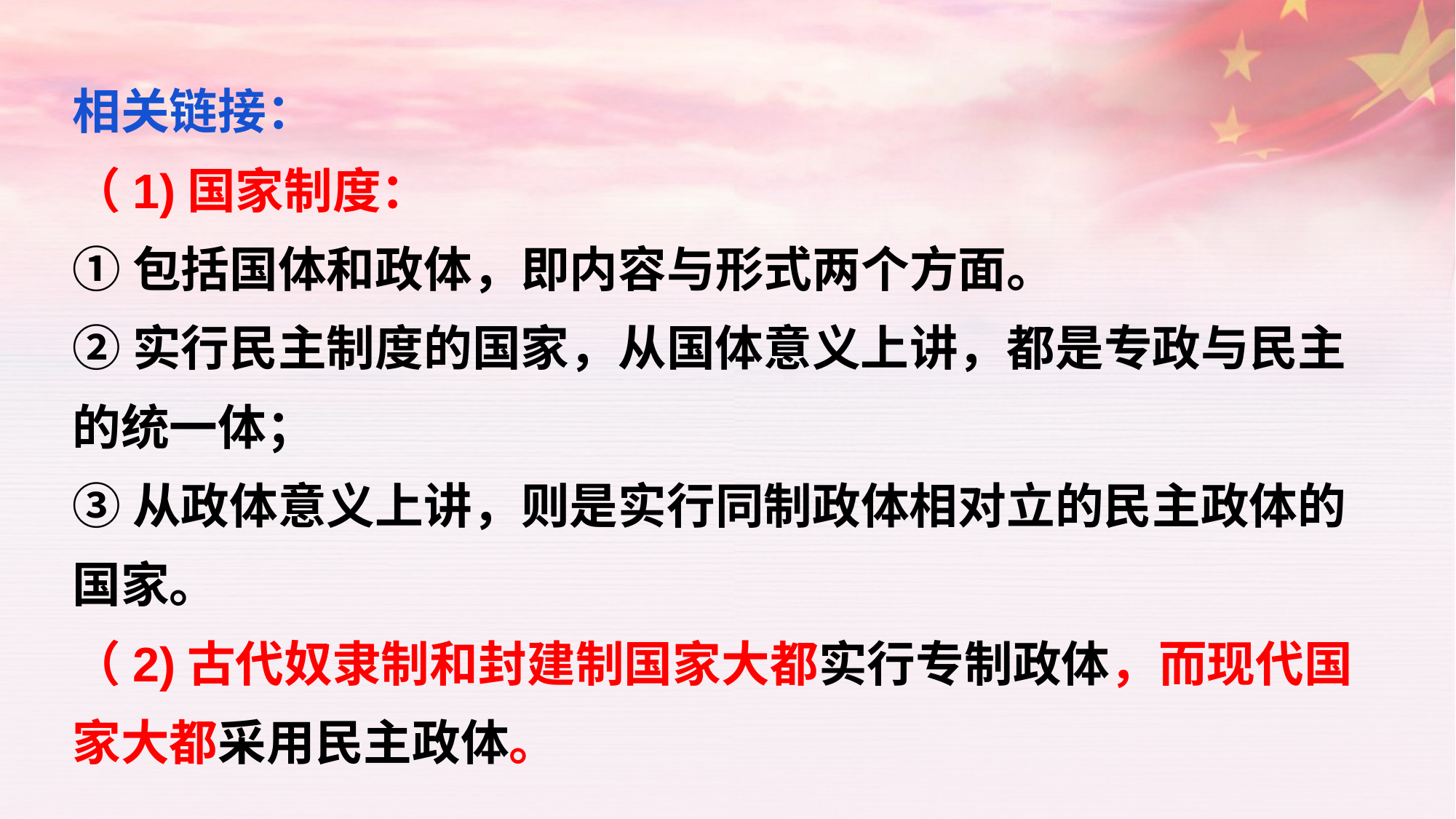

相关链接：
（1)国家制度：
①包括国体和政体，即内容与形式两个方面。
②实行民主制度的国家，从国体意义上讲，都是专政与民主的统一体；
③从政体意义上讲，则是实行同制政体相对立的民主政体的国家。
（2)古代奴隶制和封建制国家大都实行专制政体，而现代国家大都采用民主政体。